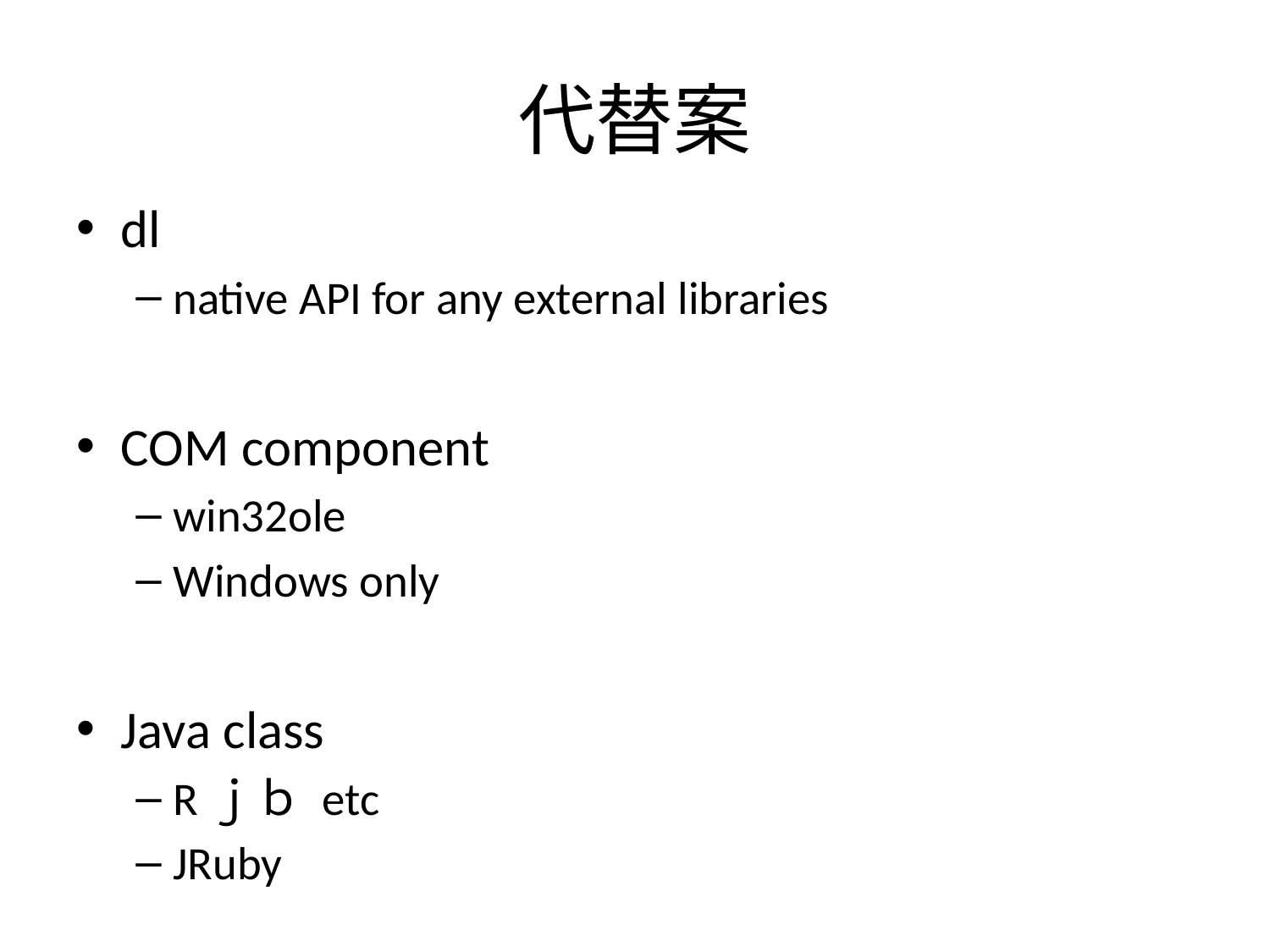

# 代替案
dl
native API for any external libraries

COM component
win32ole
Windows only

Java class
Rｊｂ etc
JRuby